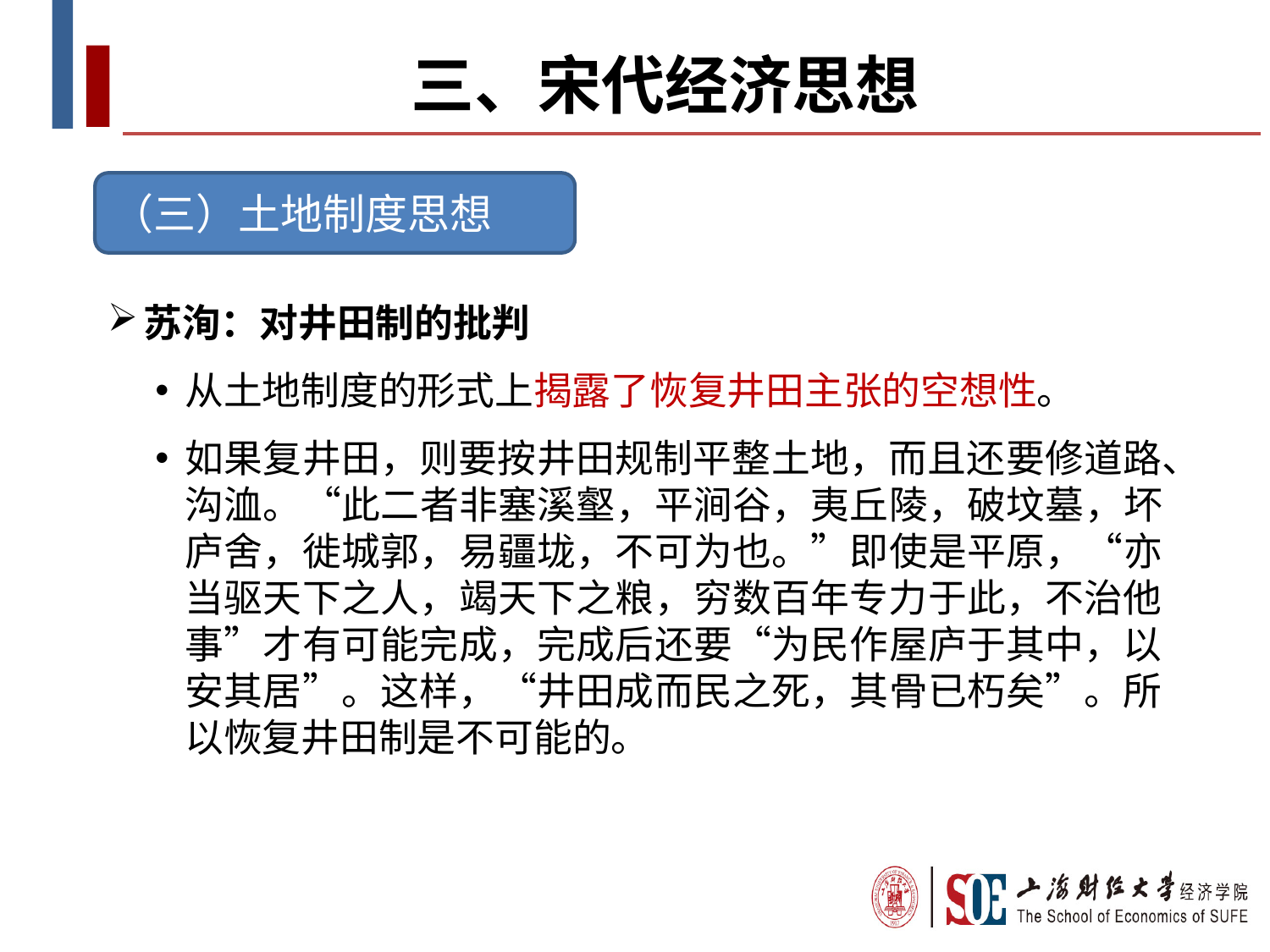

# 三、宋代经济思想
（三）土地制度思想
苏洵：对井田制的批判
从土地制度的形式上揭露了恢复井田主张的空想性。
如果复井田，则要按井田规制平整土地，而且还要修道路、沟洫。“此二者非塞溪壑，平涧谷，夷丘陵，破坟墓，坏庐舍，徙城郭，易疆垅，不可为也。”即使是平原，“亦当驱天下之人，竭天下之粮，穷数百年专力于此，不治他事”才有可能完成，完成后还要“为民作屋庐于其中，以安其居”。这样，“井田成而民之死，其骨已朽矣”。所以恢复井田制是不可能的。